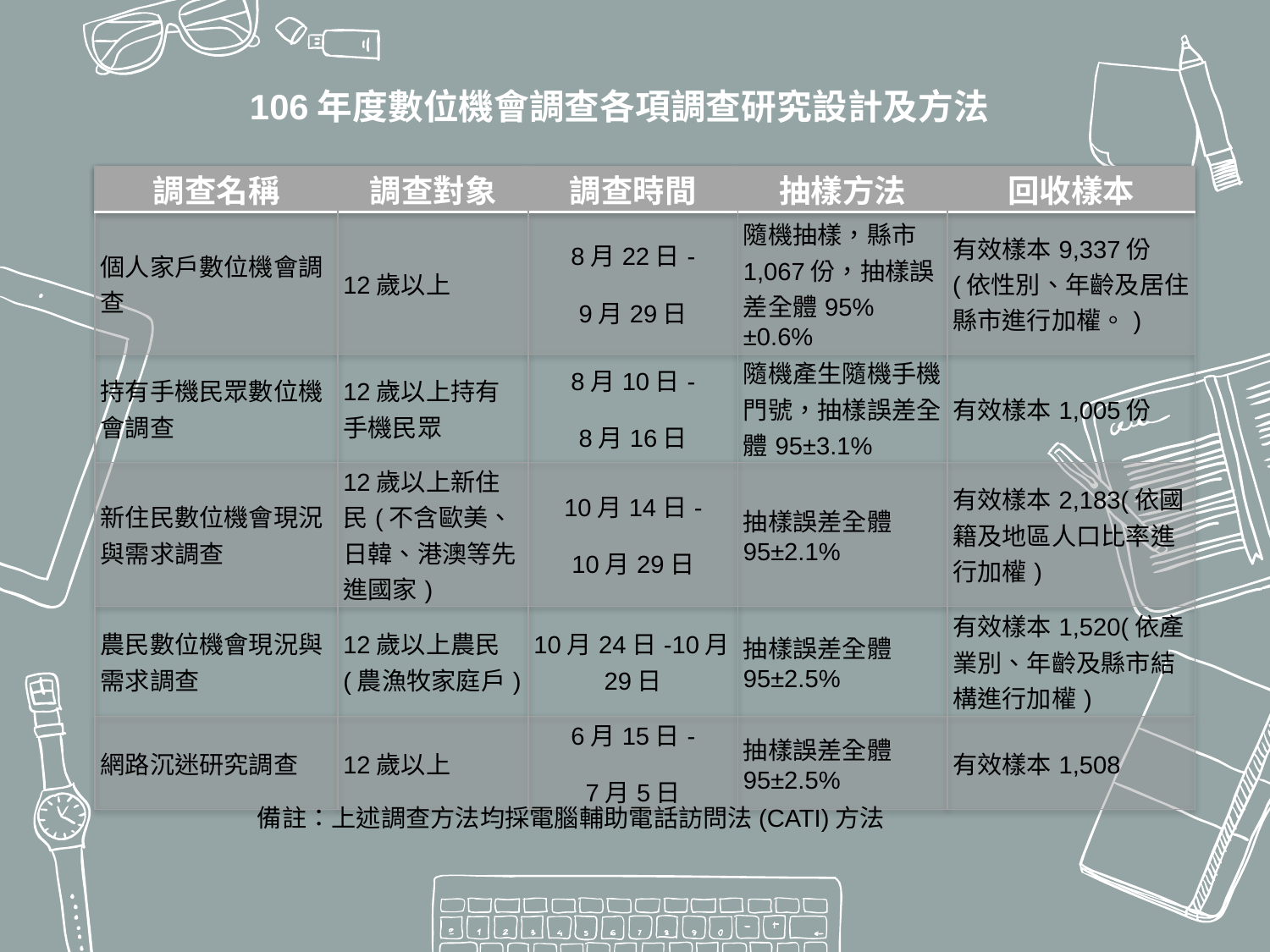

106年度數位機會調查各項調查研究設計及方法
| 調查名稱 | 調查對象 | 調查時間 | 抽樣方法 | 回收樣本 |
| --- | --- | --- | --- | --- |
| 個人家戶數位機會調查 | 12歲以上 | 8月22日- 9月29日 | 隨機抽樣，縣市1,067份，抽樣誤差全體95%±0.6% | 有效樣本9,337份(依性別、年齡及居住縣市進行加權。) |
| 持有手機民眾數位機會調查 | 12歲以上持有手機民眾 | 8月10日- 8月16日 | 隨機產生隨機手機門號，抽樣誤差全體95±3.1% | 有效樣本1,005份 |
| 新住民數位機會現況與需求調查 | 12歲以上新住民(不含歐美、日韓、港澳等先進國家) | 10月14日- 10月29日 | 抽樣誤差全體95±2.1% | 有效樣本2,183(依國籍及地區人口比率進行加權) |
| 農民數位機會現況與需求調查 | 12歲以上農民(農漁牧家庭戶) | 10月24日-10月29日 | 抽樣誤差全體95±2.5% | 有效樣本1,520(依產業別、年齡及縣市結構進行加權) |
| 網路沉迷研究調查 | 12歲以上 | 6月15日- 7月5日 | 抽樣誤差全體95±2.5% | 有效樣本1,508 |
備註：上述調查方法均採電腦輔助電話訪問法(CATI)方法